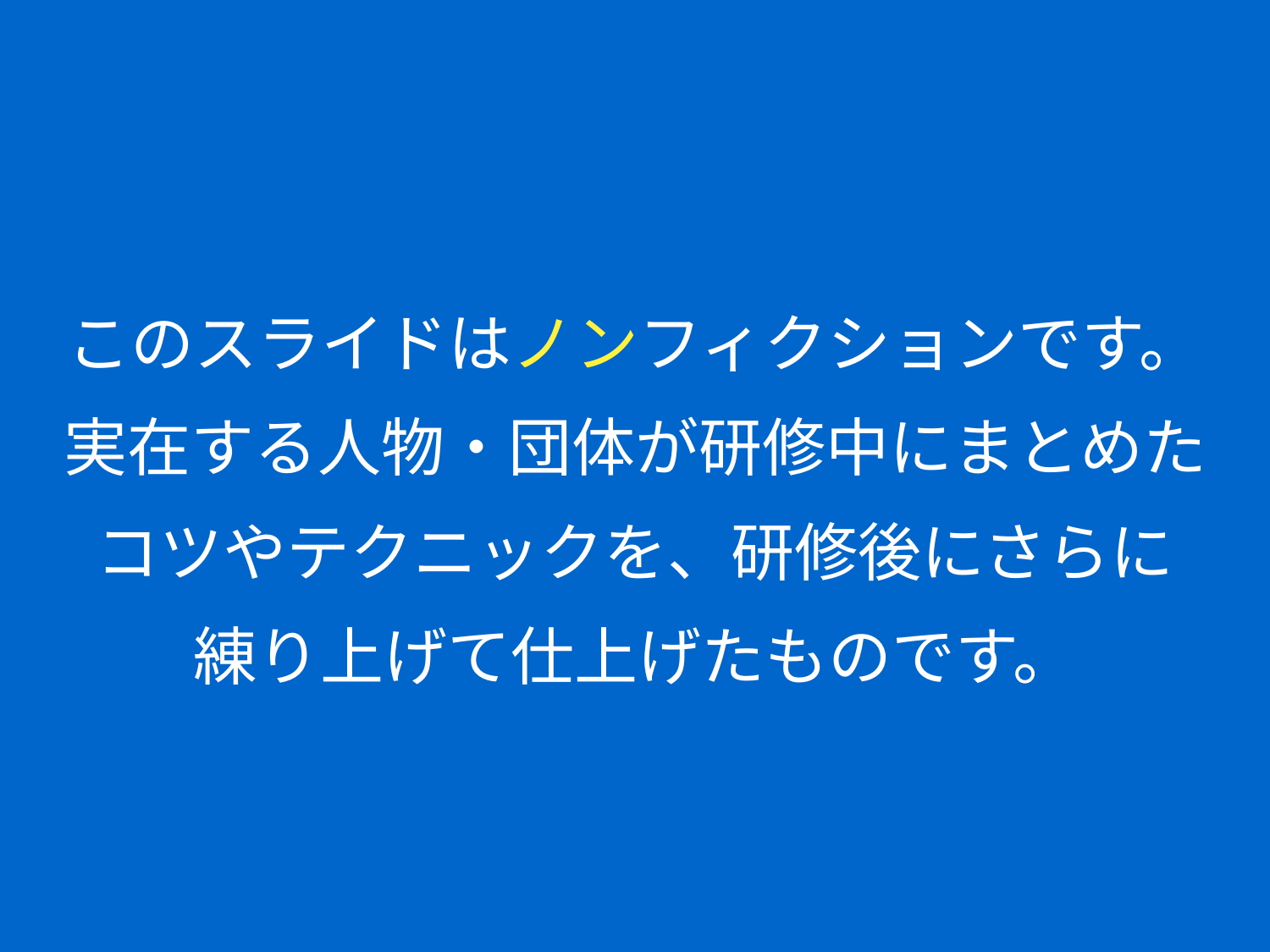

# このスライドはノンフィクションです。 実在する人物・団体が研修中にまとめた コツやテクニックを、研修後にさらに 練り上げて仕上げたものです。